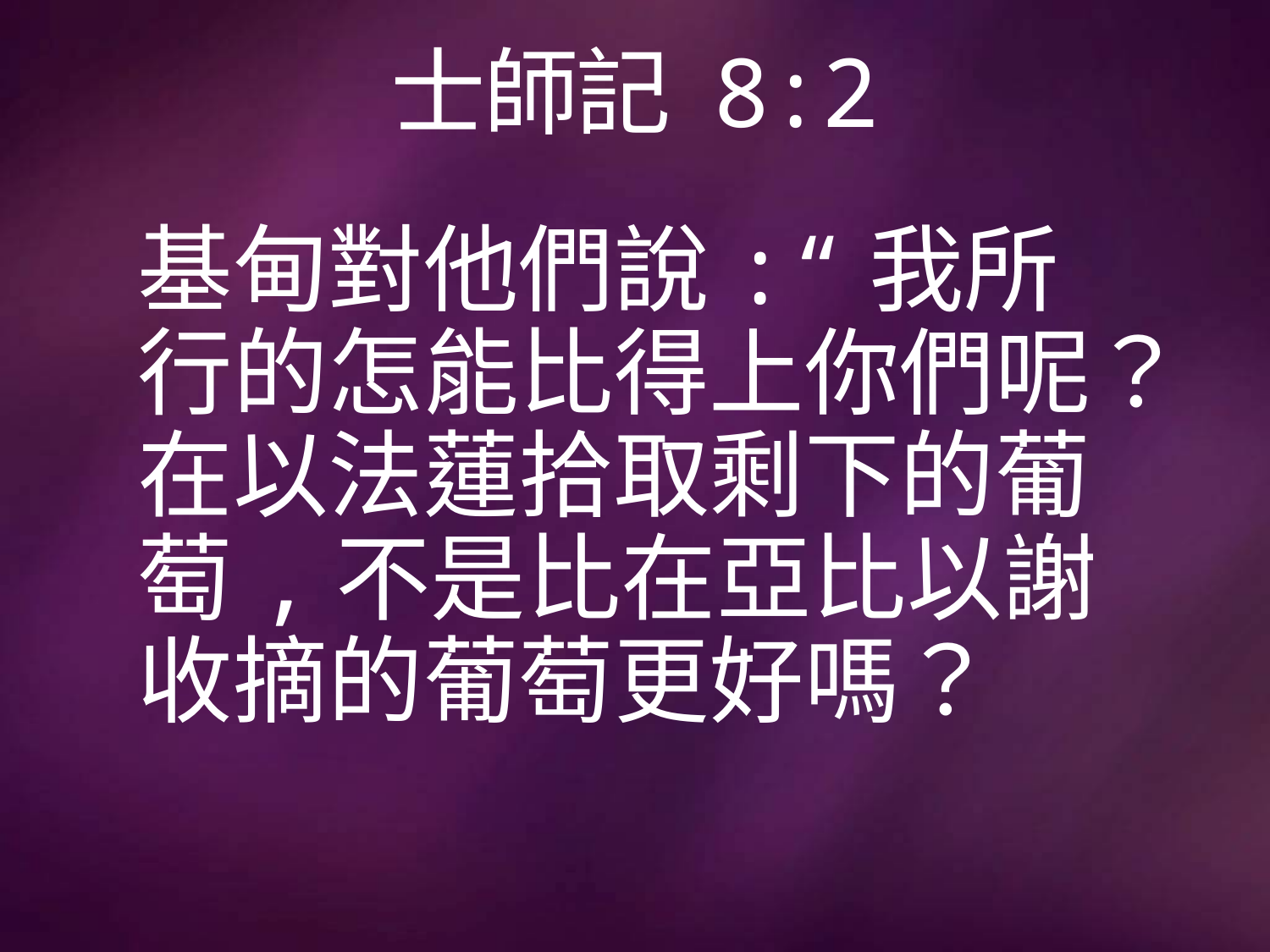

# 士師記 8:2
基甸對他們說:“我所行的怎能比得上你們呢？在以法蓮拾取剩下的葡萄,不是比在亞比以謝收摘的葡萄更好嗎？